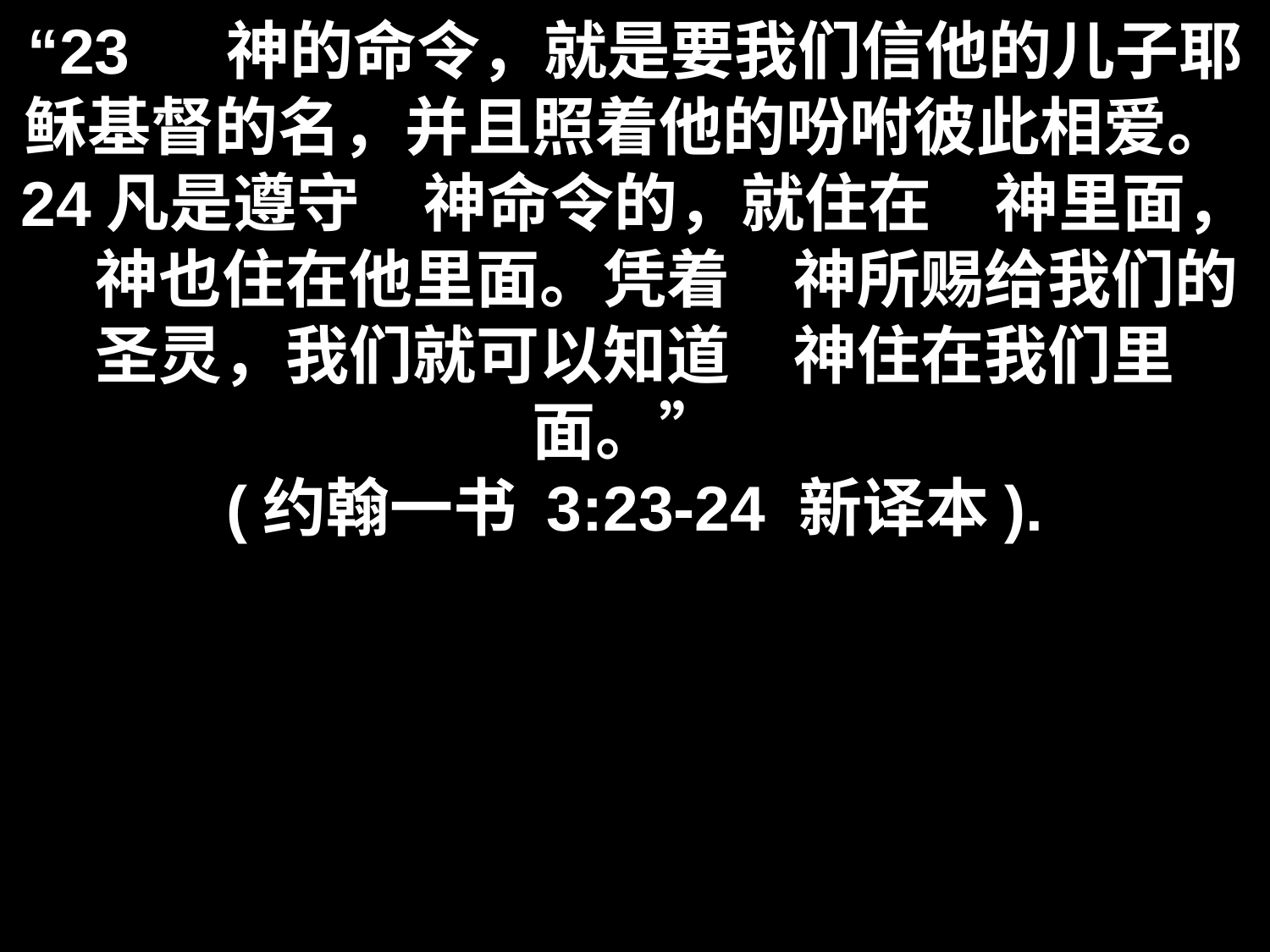

# “23 　神的命令，就是要我们信他的儿子耶稣基督的名，并且照着他的吩咐彼此相爱。24凡是遵守　神命令的，就住在　神里面，　神也住在他里面。凭着　神所赐给我们的圣灵，我们就可以知道　神住在我们里面。” (约翰一书 3:23-24 新译本).